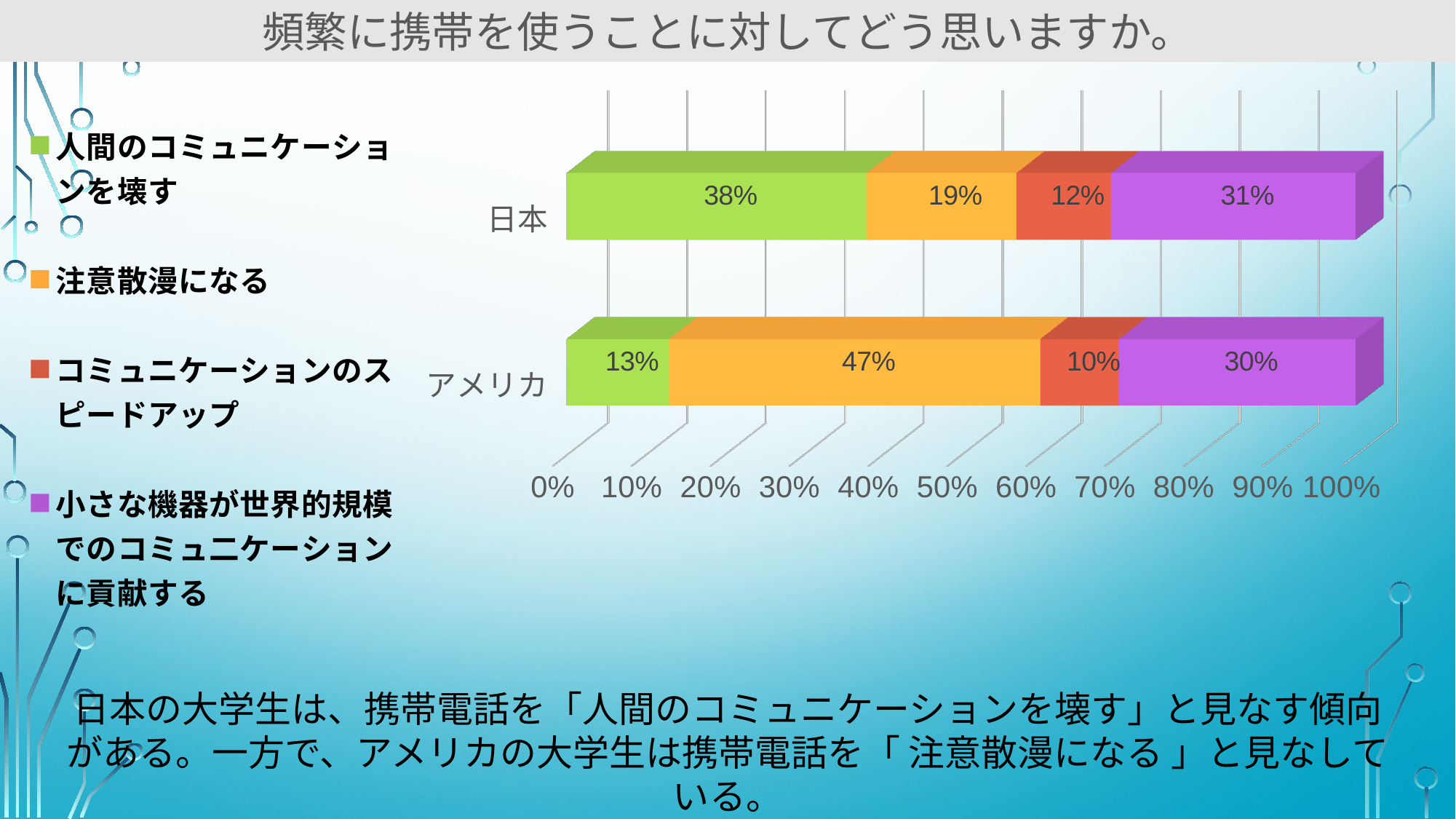

頻繁に携帯を使うことに対してどう思いますか。

[unsupported chart]

日本の大学生は、携帯電話を「人間のコミュニケーションを壊す」と見なす傾向がある。一方で、アメリカの大学生は携帯電話を「 注意散漫になる 」と見なしている。